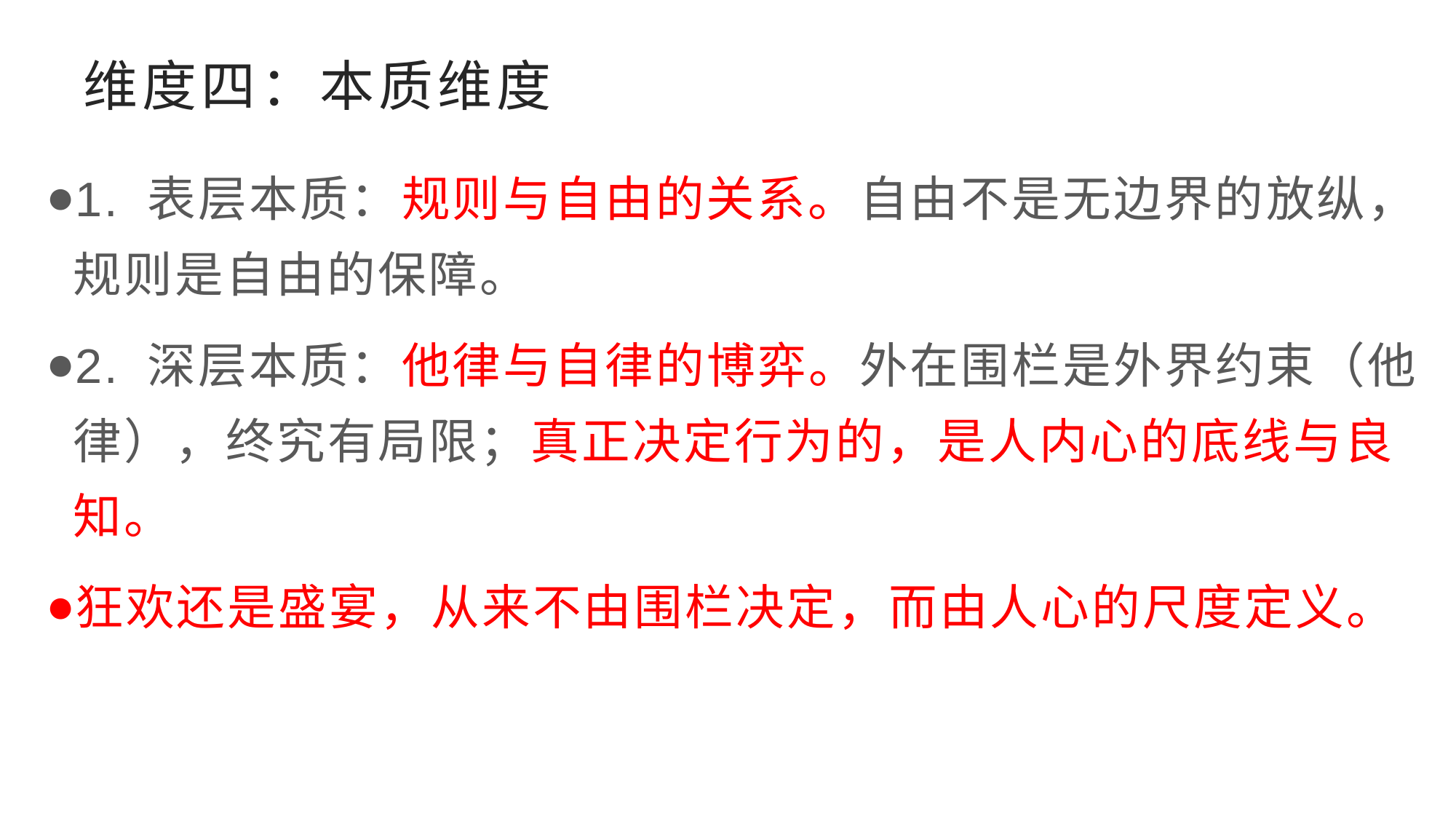

# 维度四：本质维度
1. 表层本质：规则与自由的关系。自由不是无边界的放纵，规则是自由的保障。
2. 深层本质：他律与自律的博弈。外在围栏是外界约束（他律），终究有局限；真正决定行为的，是人内心的底线与良知。
狂欢还是盛宴，从来不由围栏决定，而由人心的尺度定义。